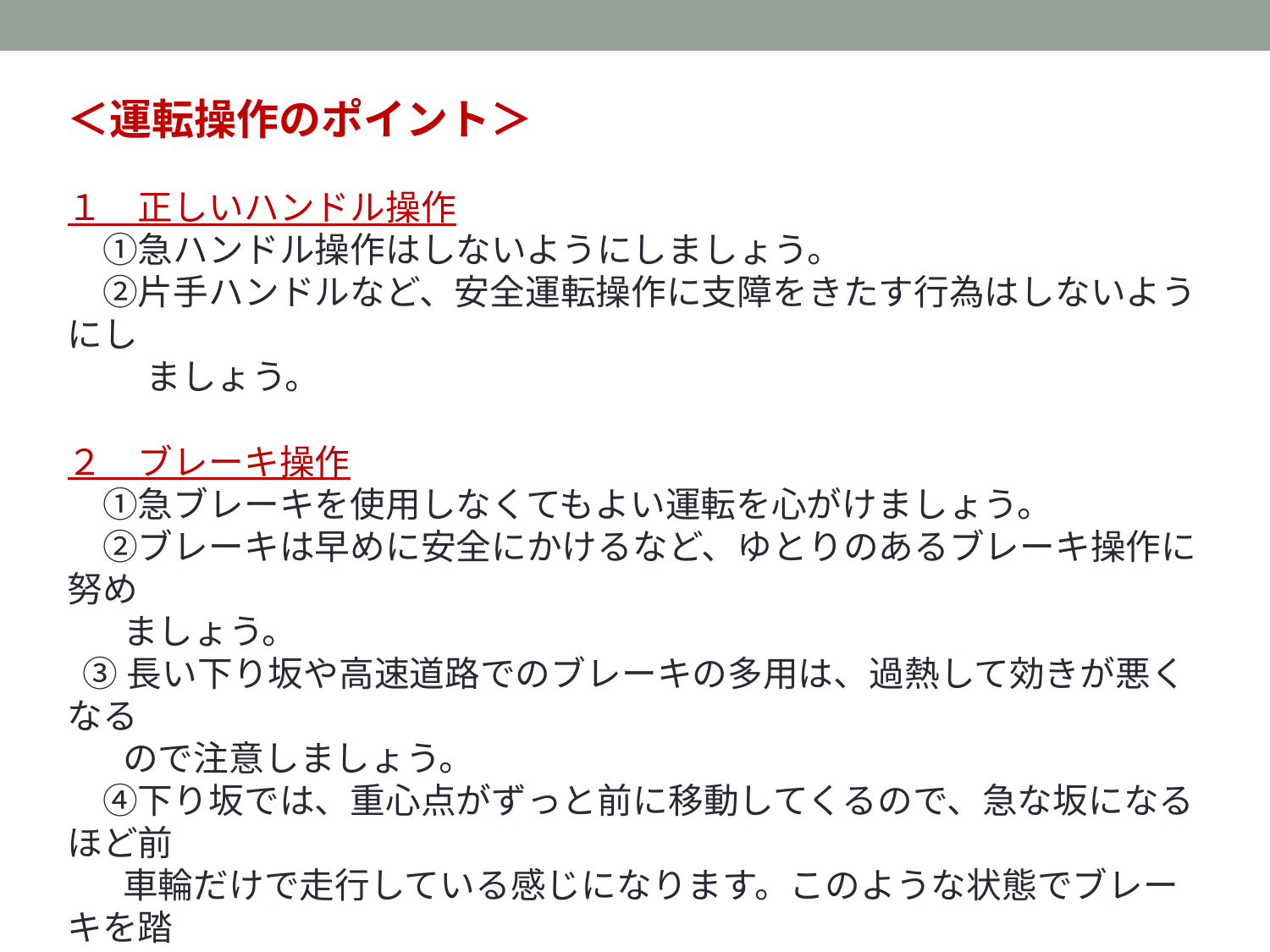

＜運転操作のポイント＞

１　正しいハンドル操作
　①急ハンドル操作はしないようにしましょう。
　②片手ハンドルなど、安全運転操作に支障をきたす行為はしないようにし
　　 ましょう。

２　ブレーキ操作
　①急ブレーキを使用しなくてもよい運転を心がけましょう。
　②ブレーキは早めに安全にかけるなど、ゆとりのあるブレーキ操作に努め
      ましょう。
  ③長い下り坂や高速道路でのブレーキの多用は、過熱して効きが悪くなる
      ので注意しましょう。
　④下り坂では、重心点がずっと前に移動してくるので、急な坂になるほど前
      車輪だけで走行している感じになります。このような状態でブレーキを踏
      むと、後輪はロックされやすくなり、危険な状態となりますので、スピード
      は控えめにして、ブレーキに注意しましょう。